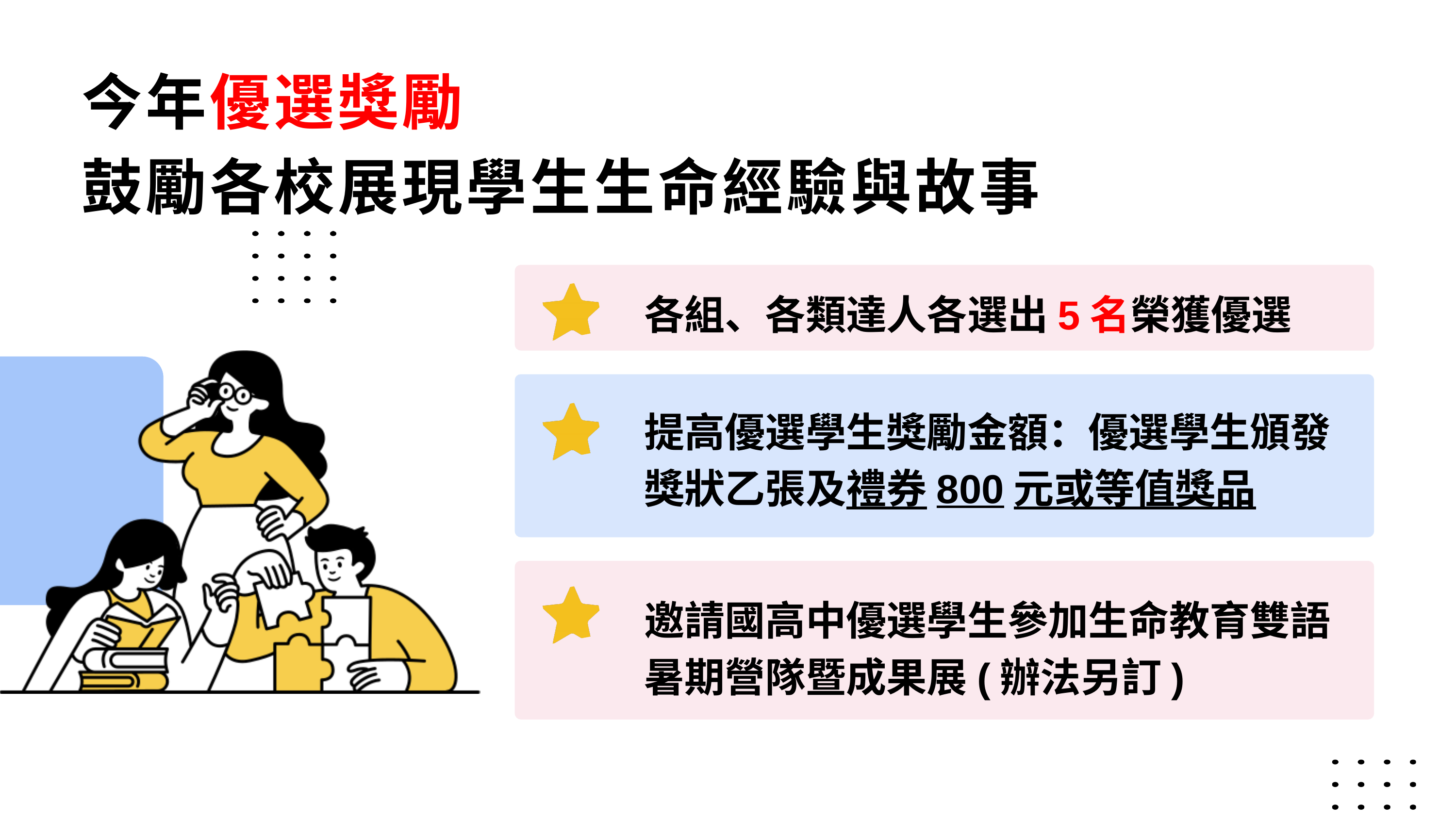

今年優選獎勵
鼓勵各校展現學生生命經驗與故事

各組、各類達人各選出5名榮獲優選

提高優選學生獎勵金額：優選學生頒發獎狀乙張及禮券800元或等值獎品

邀請國高中優選學生參加生命教育雙語暑期營隊暨成果展(辦法另訂)